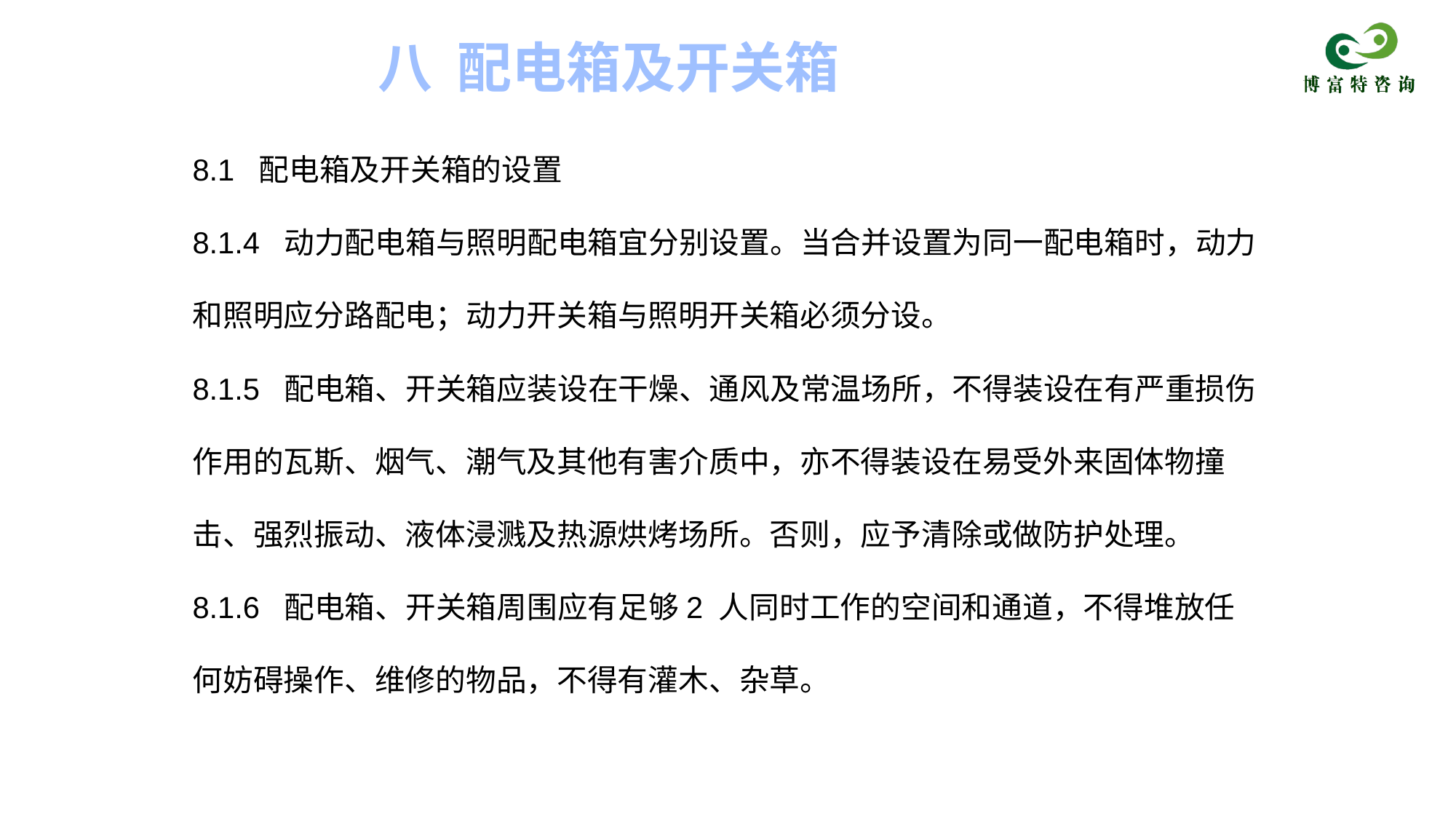

八  配电箱及开关箱
8.1  配电箱及开关箱的设置
8.1.4  动力配电箱与照明配电箱宜分别设置。当合并设置为同一配电箱时，动力和照明应分路配电；动力开关箱与照明开关箱必须分设。
8.1.5  配电箱、开关箱应装设在干燥、通风及常温场所，不得装设在有严重损伤作用的瓦斯、烟气、潮气及其他有害介质中，亦不得装设在易受外来固体物撞击、强烈振动、液体浸溅及热源烘烤场所。否则，应予清除或做防护处理。
8.1.6  配电箱、开关箱周围应有足够2 人同时工作的空间和通道，不得堆放任何妨碍操作、维修的物品，不得有灌木、杂草。